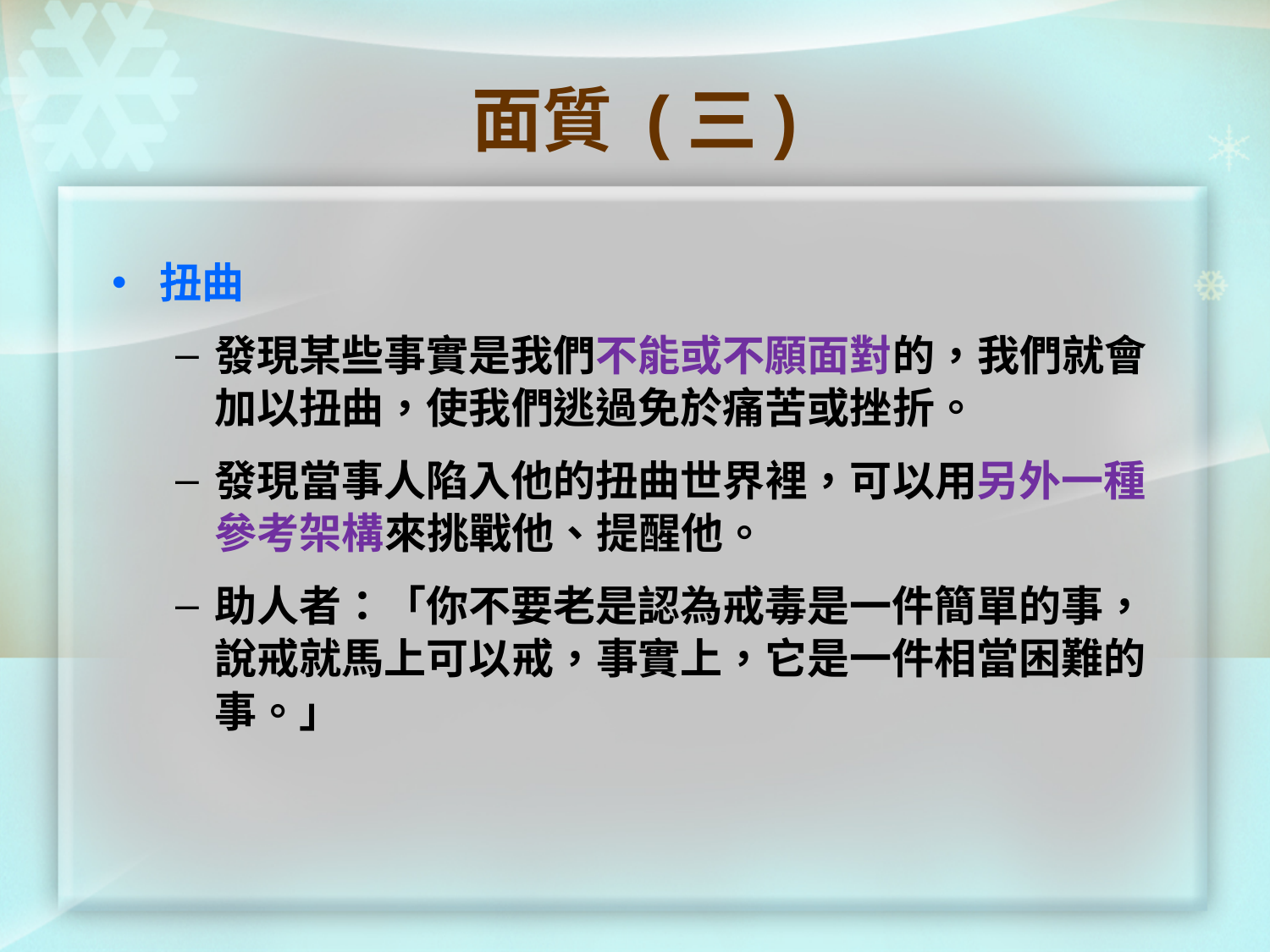

# 面質 (三)
扭曲
發現某些事實是我們不能或不願面對的，我們就會加以扭曲，使我們逃過免於痛苦或挫折。
發現當事人陷入他的扭曲世界裡，可以用另外一種參考架構來挑戰他、提醒他。
助人者：「你不要老是認為戒毒是一件簡單的事，說戒就馬上可以戒，事實上，它是一件相當困難的事。」